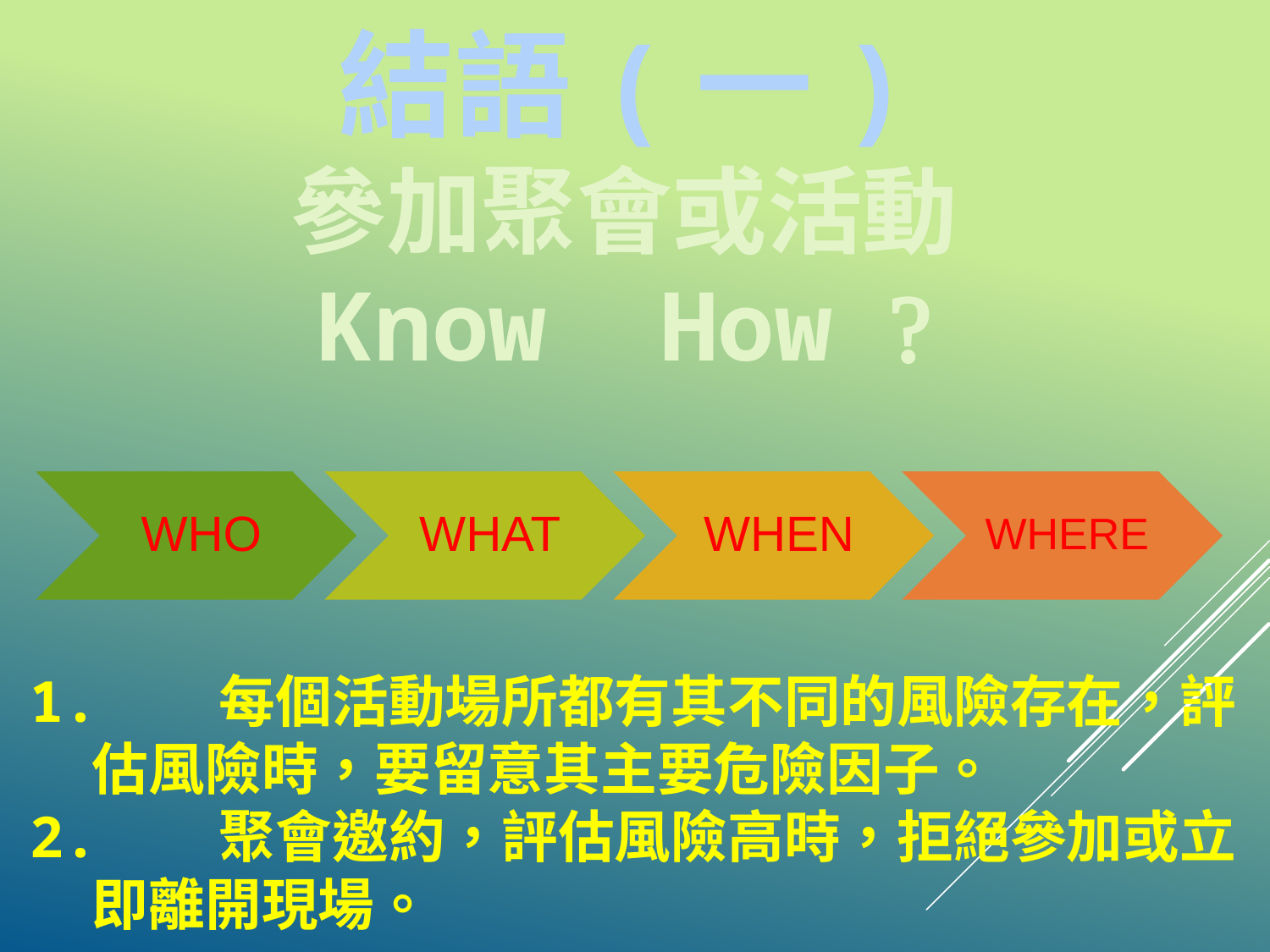

結語(一)
參加聚會或活動
Know  How ?
WHO
WHAT
WHEN
WHERE
1.	每個活動場所都有其不同的風險存在，評估風險時，要留意其主要危險因子。
2.	聚會邀約，評估風險高時，拒絕參加或立即離開現場。